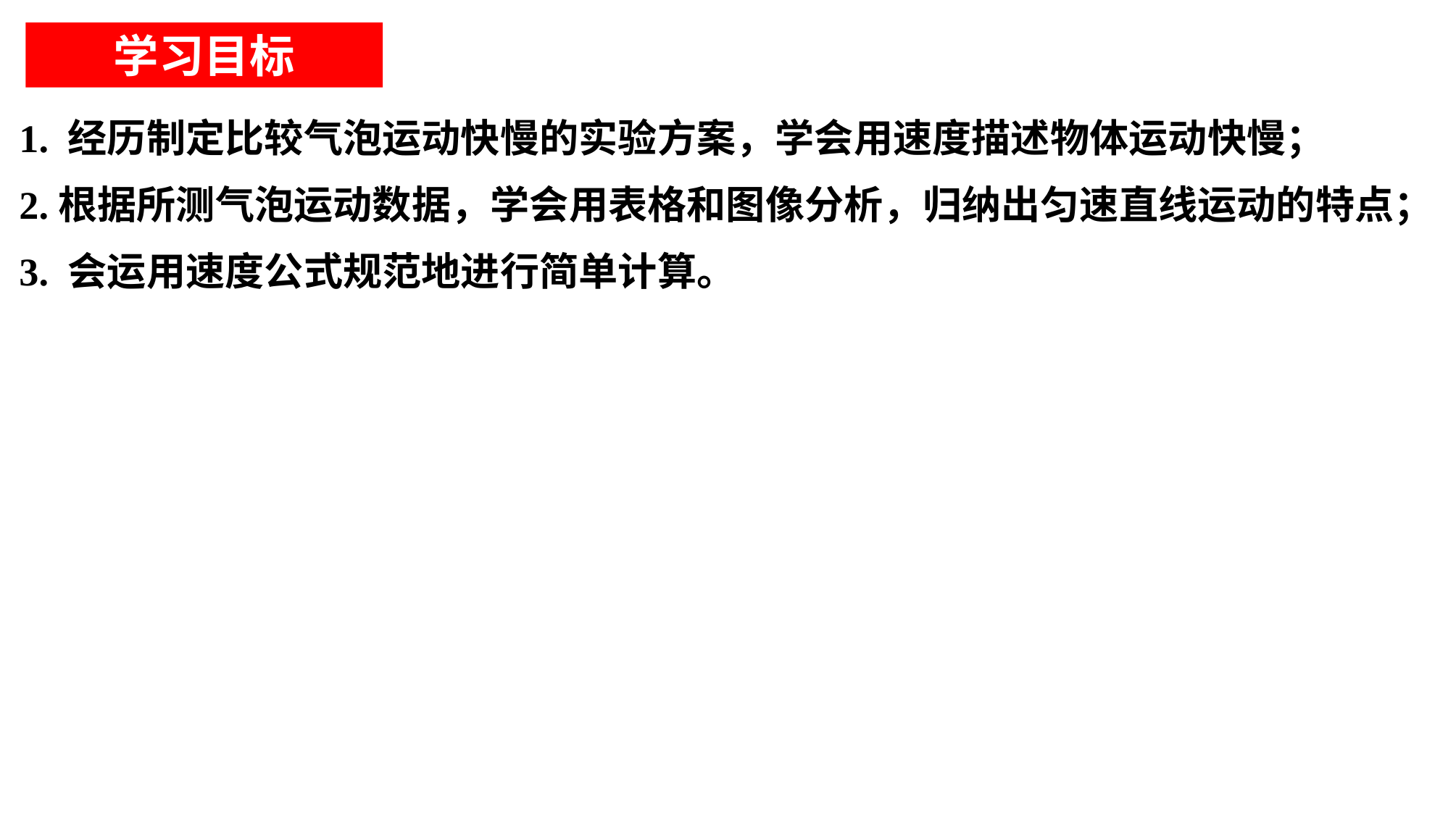

学习目标
1. 经历制定比较气泡运动快慢的实验方案，学会用速度描述物体运动快慢；
2.根据所测气泡运动数据，学会用表格和图像分析，归纳出匀速直线运动的特点；
3. 会运用速度公式规范地进行简单计算。